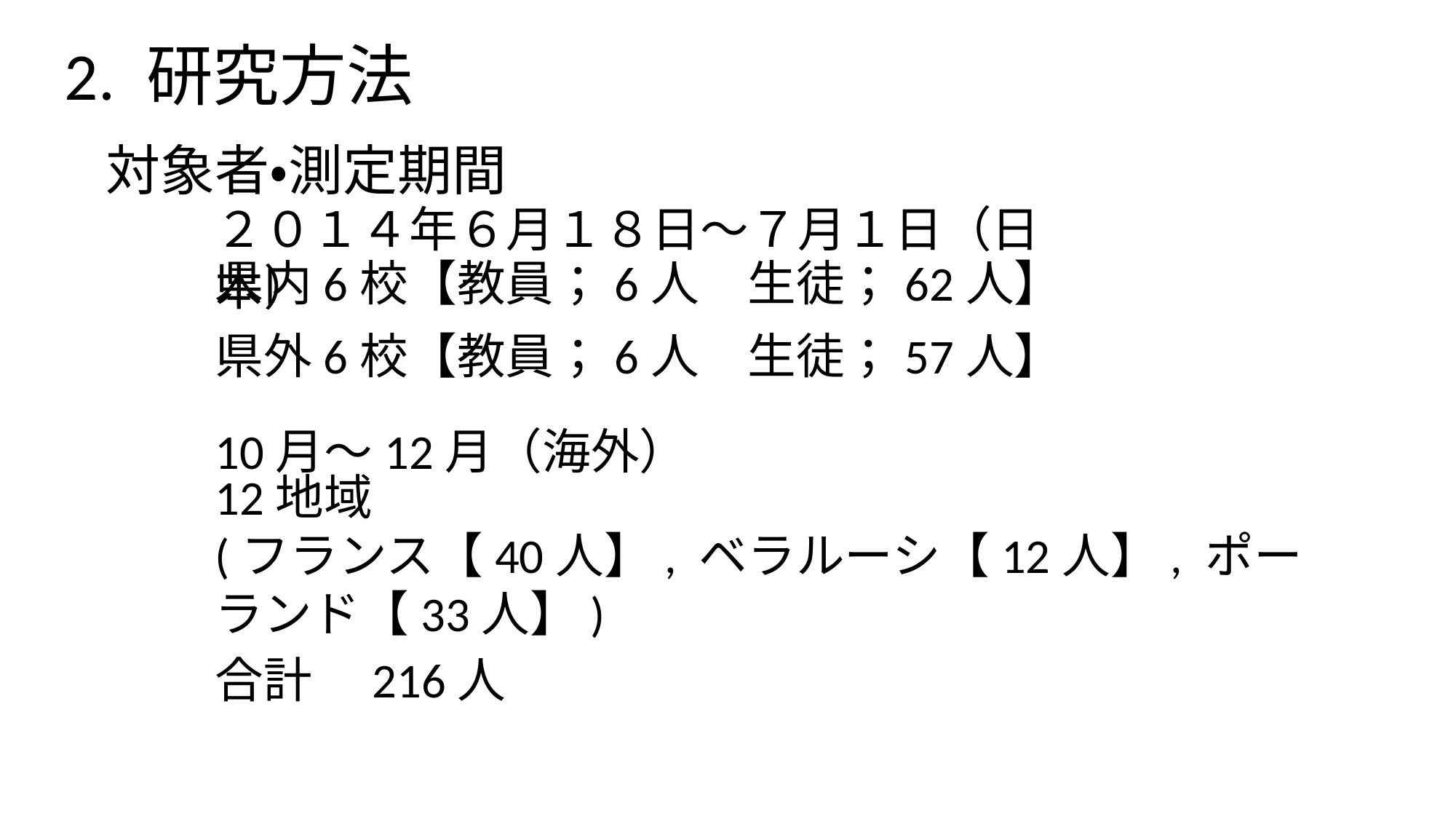

# 2. 研究方法
対象者・測定期間
２０１４年６月１８日～７月１日（日本）
県内6校【教員；6人　生徒；62人】
県外6校【教員；6人　生徒；57人】
10月～12月（海外）
12地域
(フランス【40人】, ベラルーシ【12人】, ポーランド【33人】)
合計　216人